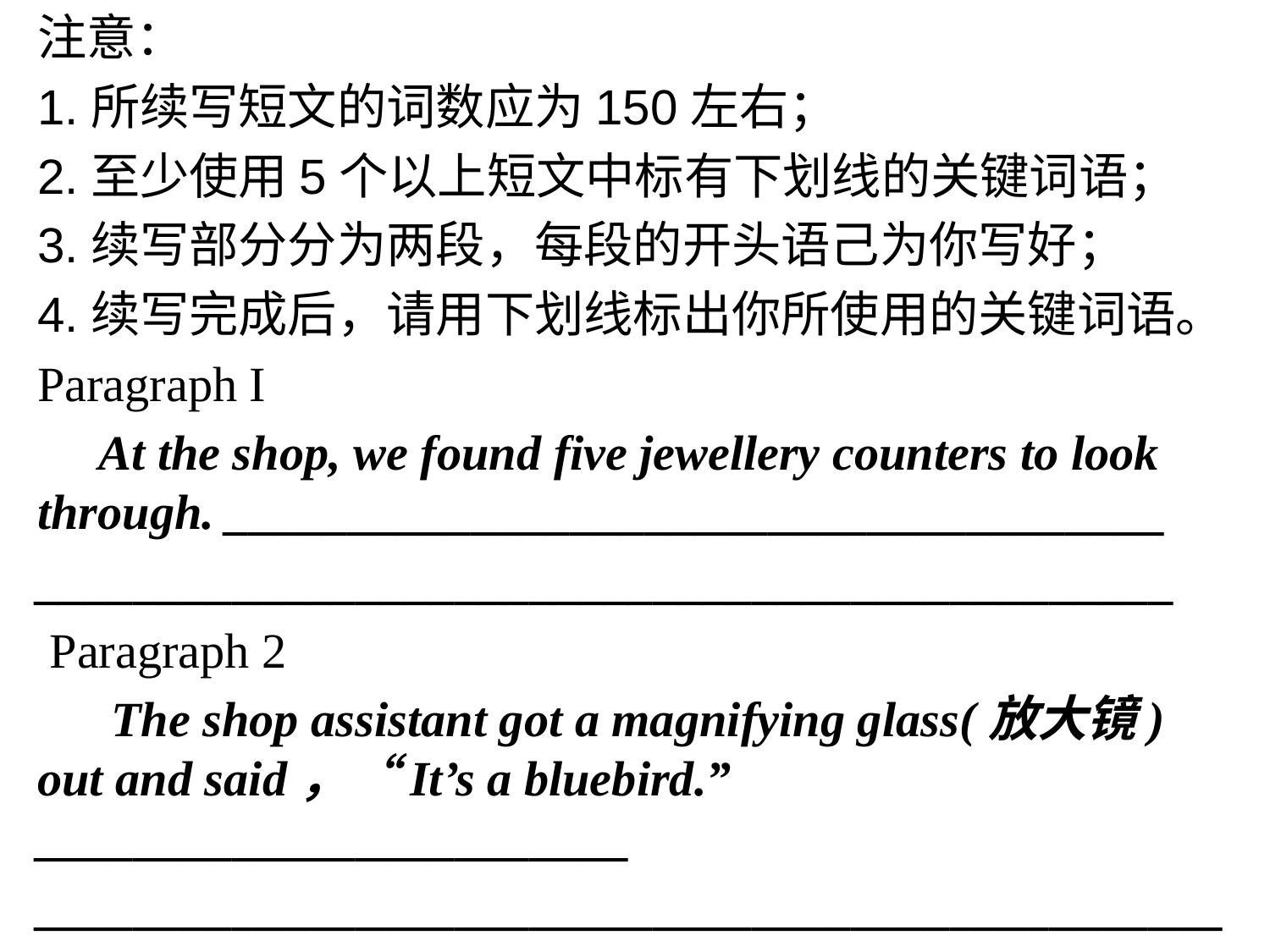

注意：
1.所续写短文的词数应为150左右；
2.至少使用5个以上短文中标有下划线的关键词语；
3.续写部分分为两段，每段的开头语己为你写好；
4.续写完成后，请用下划线标出你所使用的关键词语。
Paragraph I
     At the shop, we found five jewellery counters to look through. ______________________________________
______________________________________________
 Paragraph 2
      The shop assistant got a magnifying glass(放大镜) out and said，“It’s a bluebird.” ________________________
________________________________________________